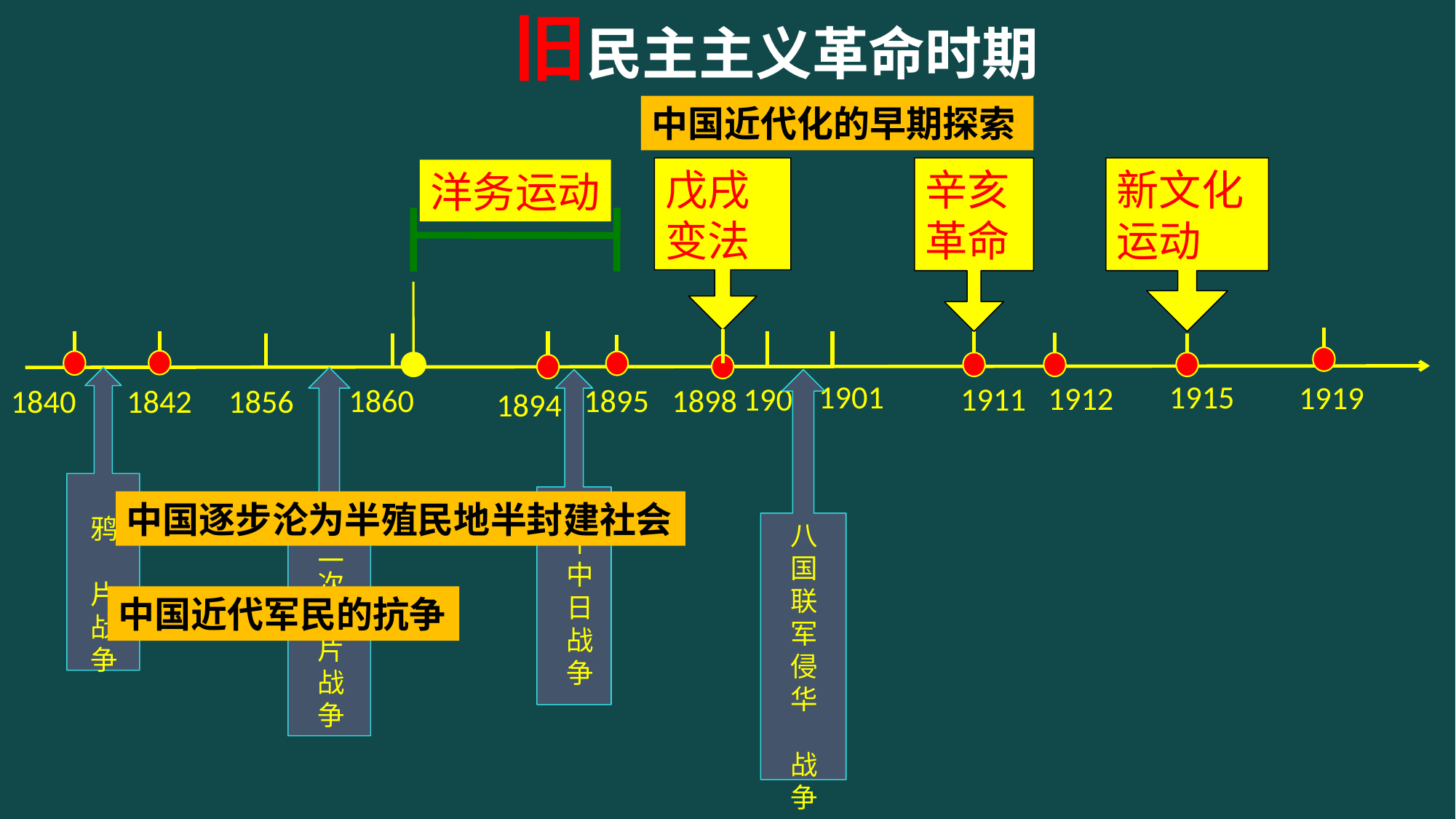

旧民主主义革命时期
中国近代化的早期探索
戊戌变法
辛亥革命
新文化运动
洋务运动

 鸦
 片
 战
 争
  第
  二
  次
  鸦
  片
  战
  争
  甲
  午
  中
  日
  战
  争
  八
  国
  联
  军
  侵
  华
  战
  争
1901
1915
1919
1912
1911
1900
1860
1895
1898
1842
1856
1840
1894
中国逐步沦为半殖民地半封建社会
中国近代军民的抗争